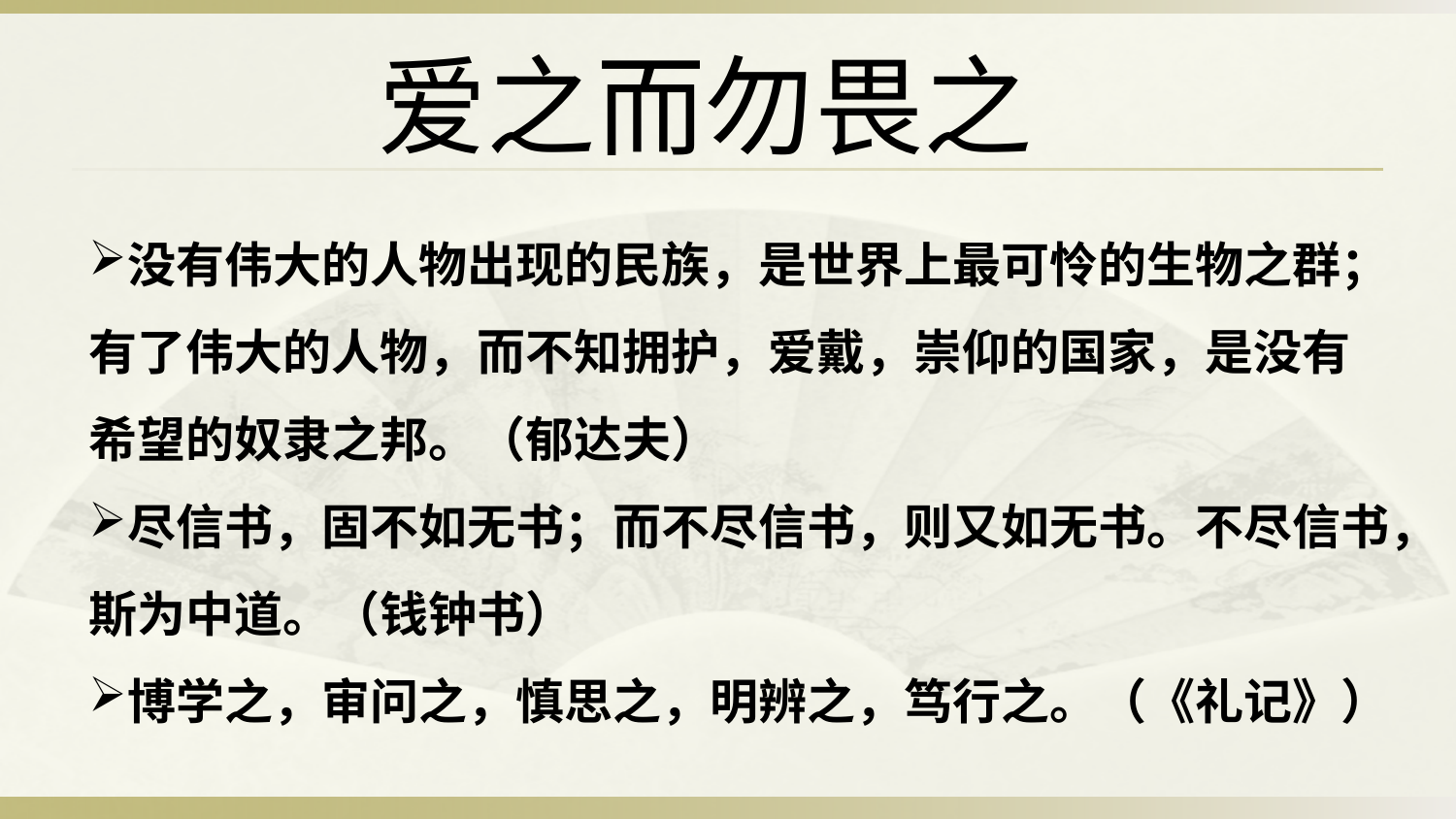

爱之而勿畏之
没有伟大的人物出现的民族，是世界上最可怜的生物之群；有了伟大的人物，而不知拥护，爱戴，崇仰的国家，是没有希望的奴隶之邦。（郁达夫）
尽信书，固不如无书；而不尽信书，则又如无书。不尽信书，斯为中道。（钱钟书）
博学之，审问之，慎思之，明辨之，笃行之。（《礼记》）